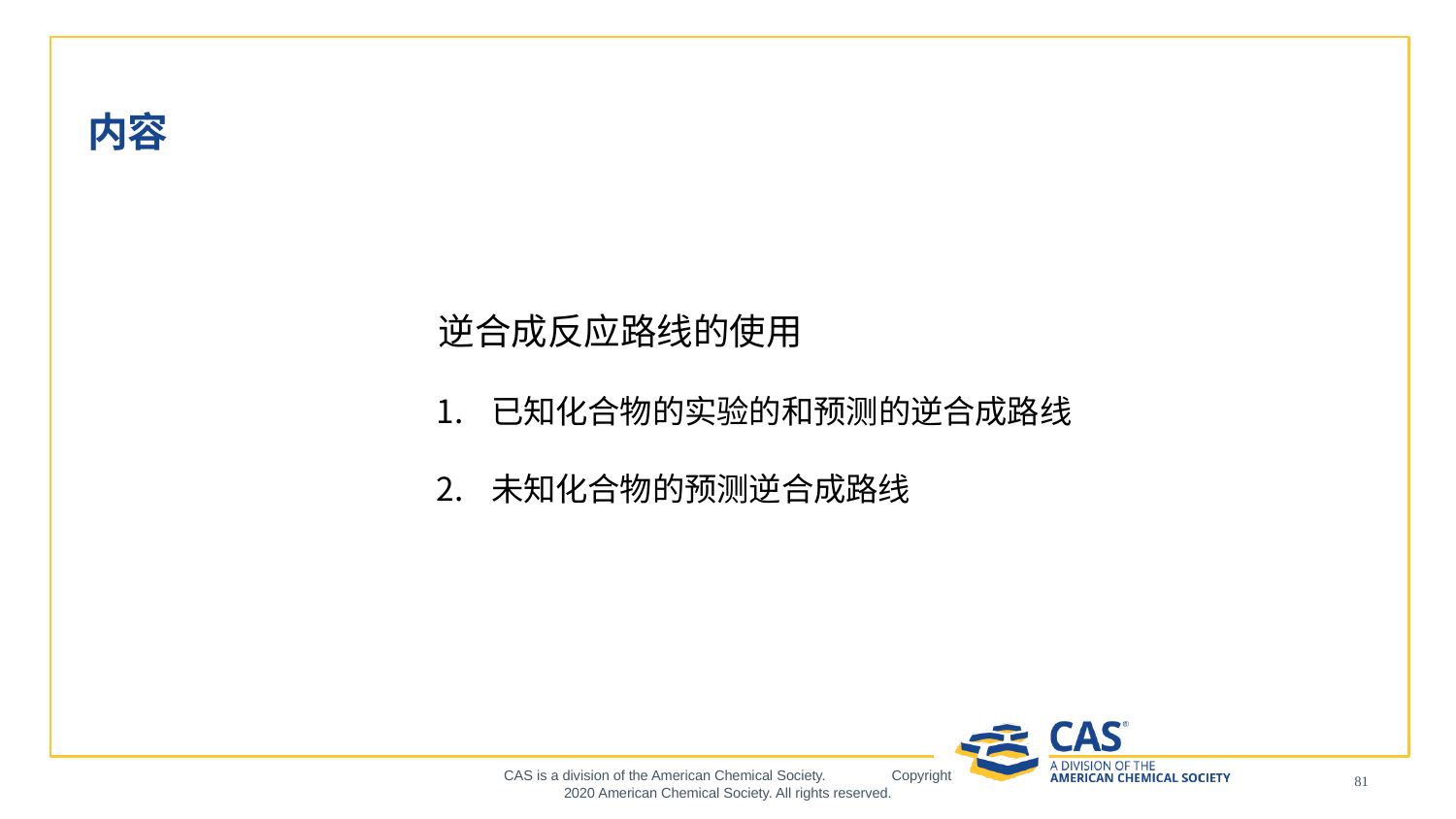

# 内容
        逆合成反应路线的使用
已知化合物的实验的和预测的逆合成路线
未知化合物的预测逆合成路线
81
CAS is a division of the American Chemical Society.                 Copyright 2020 American Chemical Society. All rights reserved.